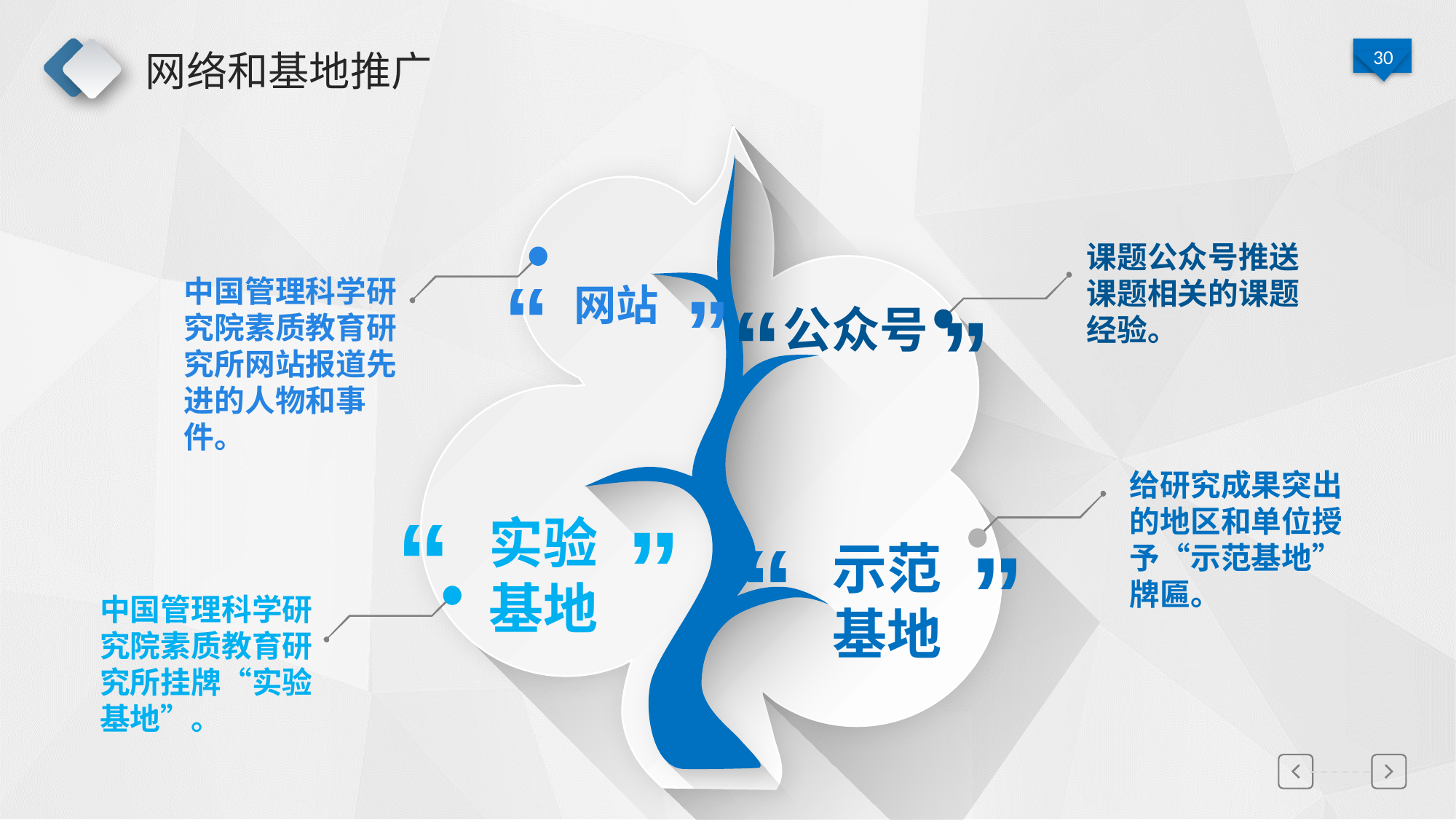

# 网络和基地推广

课题公众号推送课题相关的课题经验。
“
“
网站

“
“
公众号
中国管理科学研究院素质教育研究所网站报道先进的人物和事件。

给研究成果突出的地区和单位授予“示范基地”牌匾。
“
“
实验基地
“
“
示范基地

中国管理科学研究院素质教育研究所挂牌“实验基地”。
延迟符